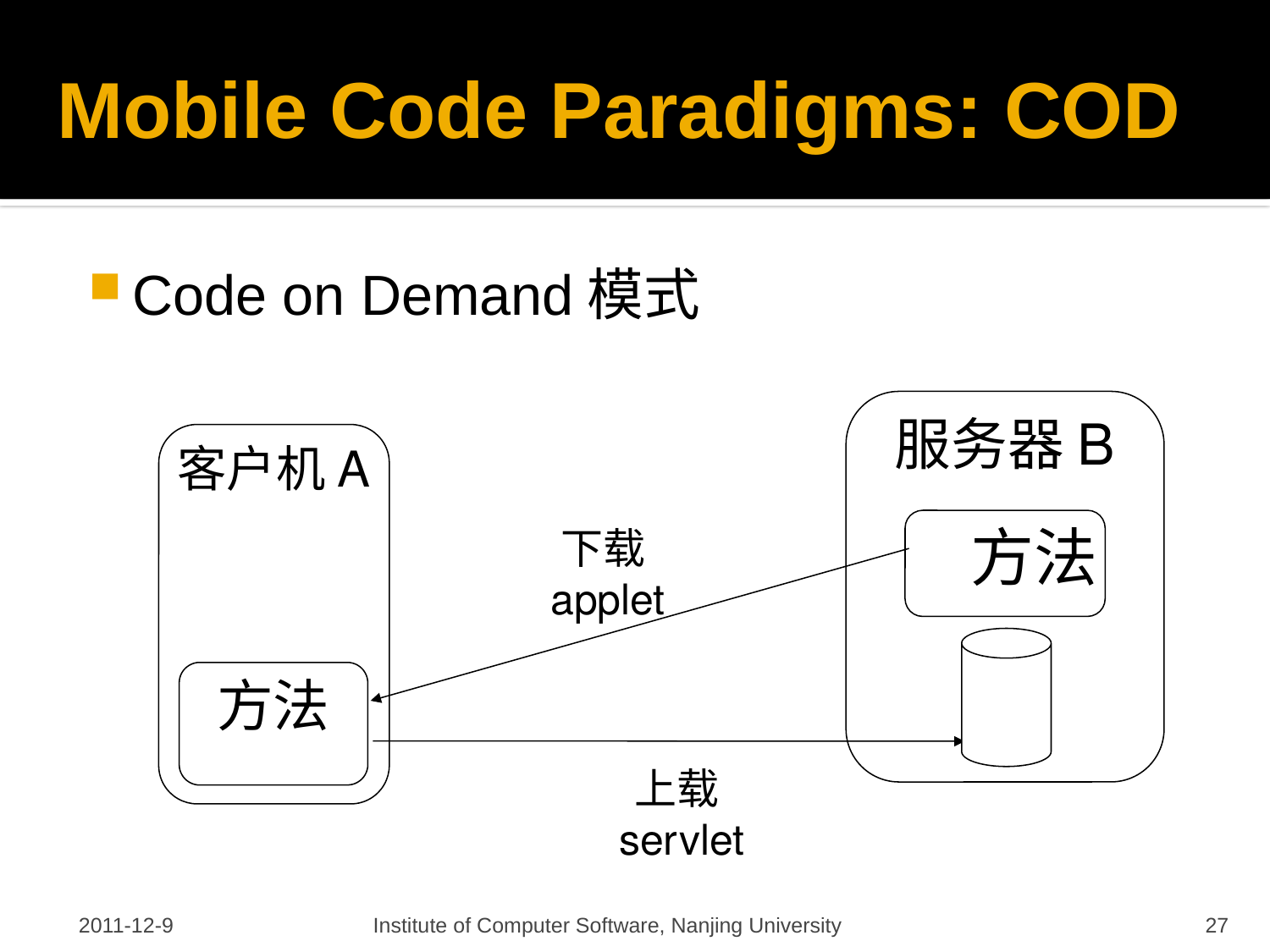

# Mobile Code Paradigms: COD
Code on Demand模式
服务器B
客户机A
   方法
下载applet

方法

上载servlet
2011-12-9
Institute of Computer Software, Nanjing University
27